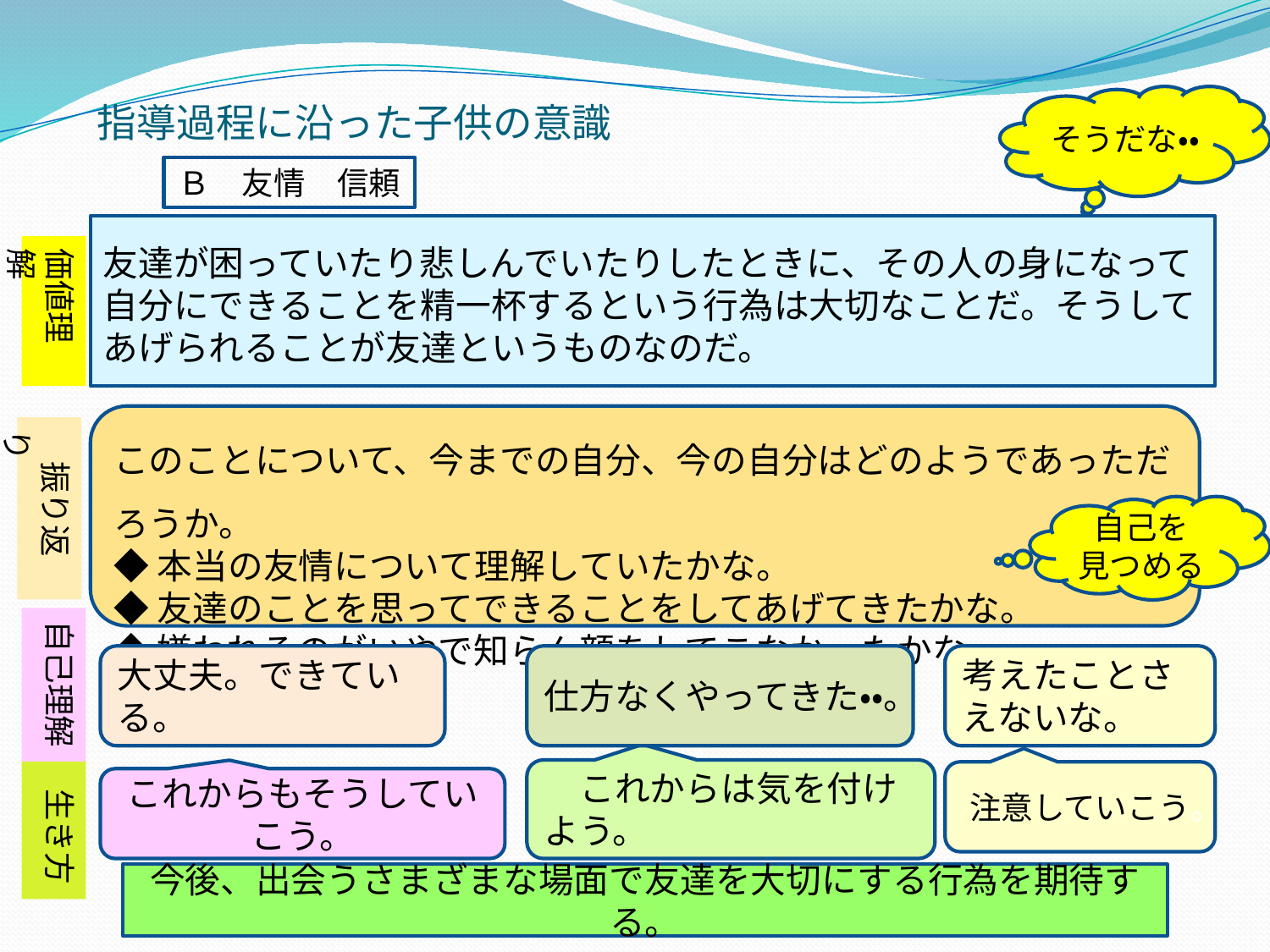

# 指導過程に沿った子供の意識
そうだな・・
Ｂ　友情　信頼
友達が困っていたり悲しんでいたりしたときに、その人の身になって自分にできることを精一杯するという行為は大切なことだ。そうしてあげられることが友達というものなのだ。

価値理解
このことについて、今までの自分、今の自分はどのようであっただろうか。
◆本当の友情について理解していたかな。
◆友達のことを思ってできることをしてあげてきたかな。
◆嫌われるのがいやで知らん顔をしてこなかったかな。

　振り返り
自己を
見つめる
自己理解
大丈夫。できている。
考えたことさえないな。
仕方なくやってきた・・。
　これからは気を付けよう。
 生き方
注意していこう。
これからもそうしていこう。
今後、出会うさまざまな場面で友達を大切にする行為を期待する。